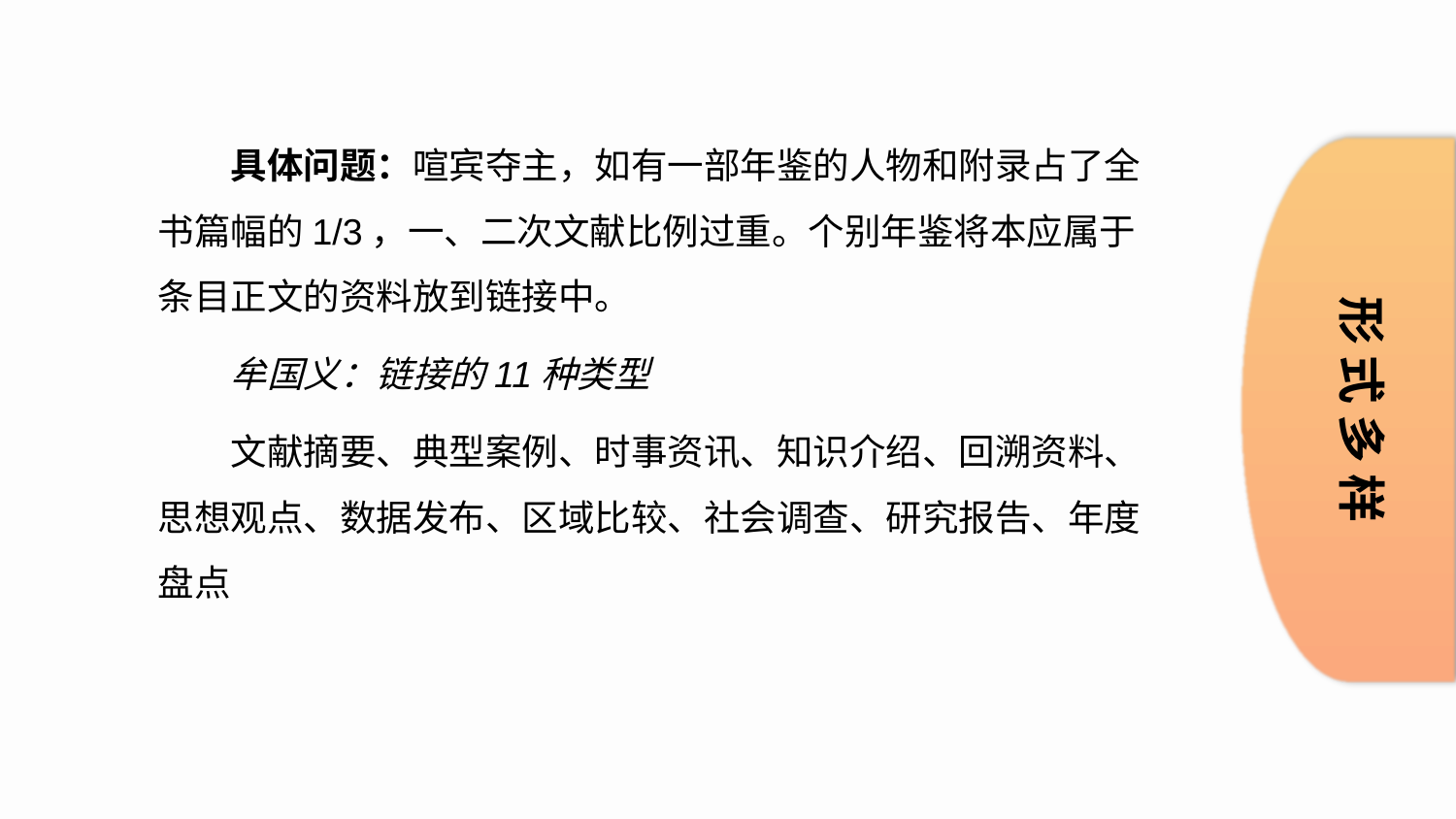

具体问题：喧宾夺主，如有一部年鉴的人物和附录占了全书篇幅的1/3，一、二次文献比例过重。个别年鉴将本应属于条目正文的资料放到链接中。
牟国义：链接的11种类型
文献摘要、典型案例、时事资讯、知识介绍、回溯资料、思想观点、数据发布、区域比较、社会调查、研究报告、年度盘点
形 式 多 样